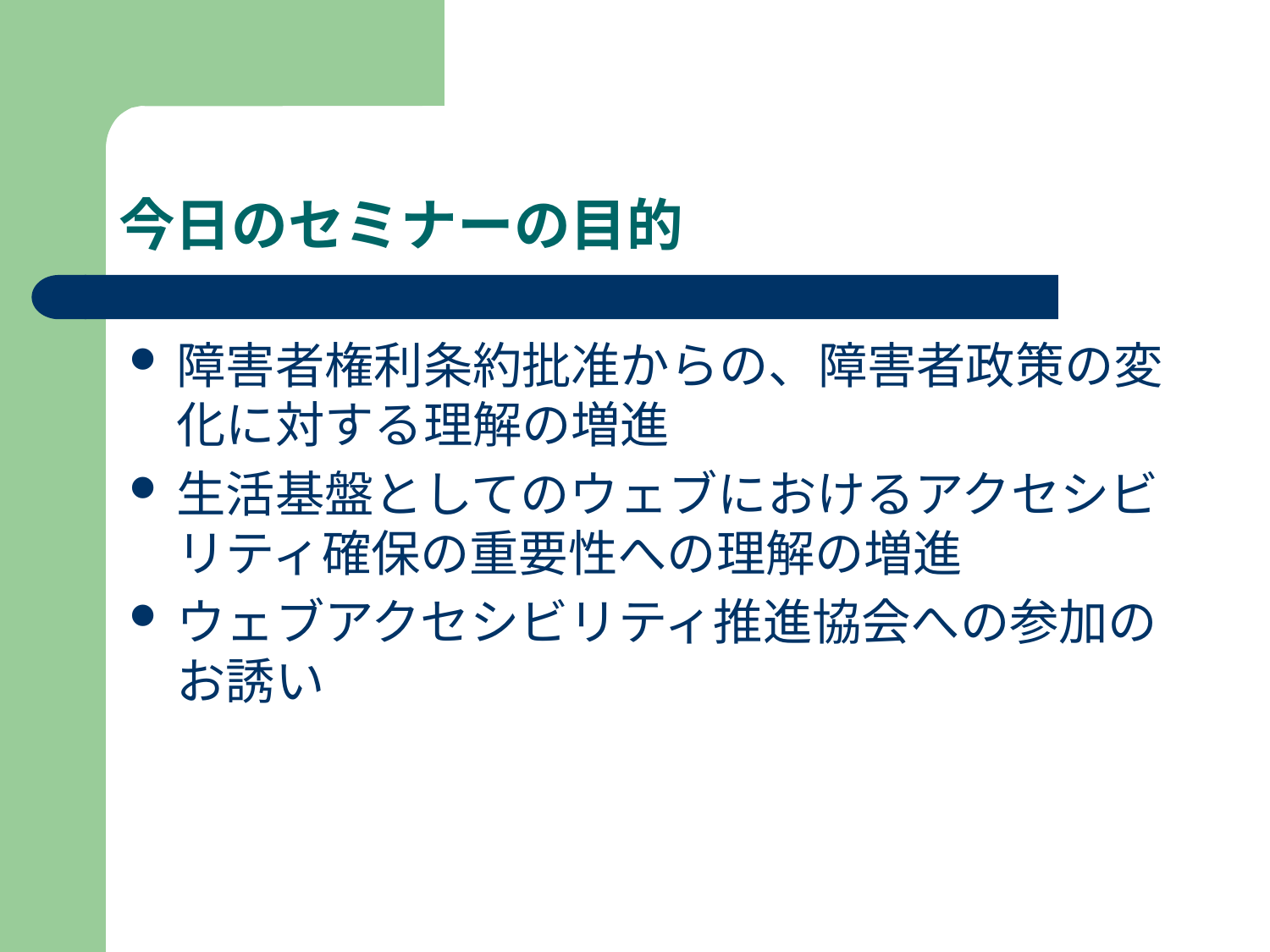

# 今日のセミナーの目的
障害者権利条約批准からの、障害者政策の変化に対する理解の増進
生活基盤としてのウェブにおけるアクセシビリティ確保の重要性への理解の増進
ウェブアクセシビリティ推進協会への参加のお誘い